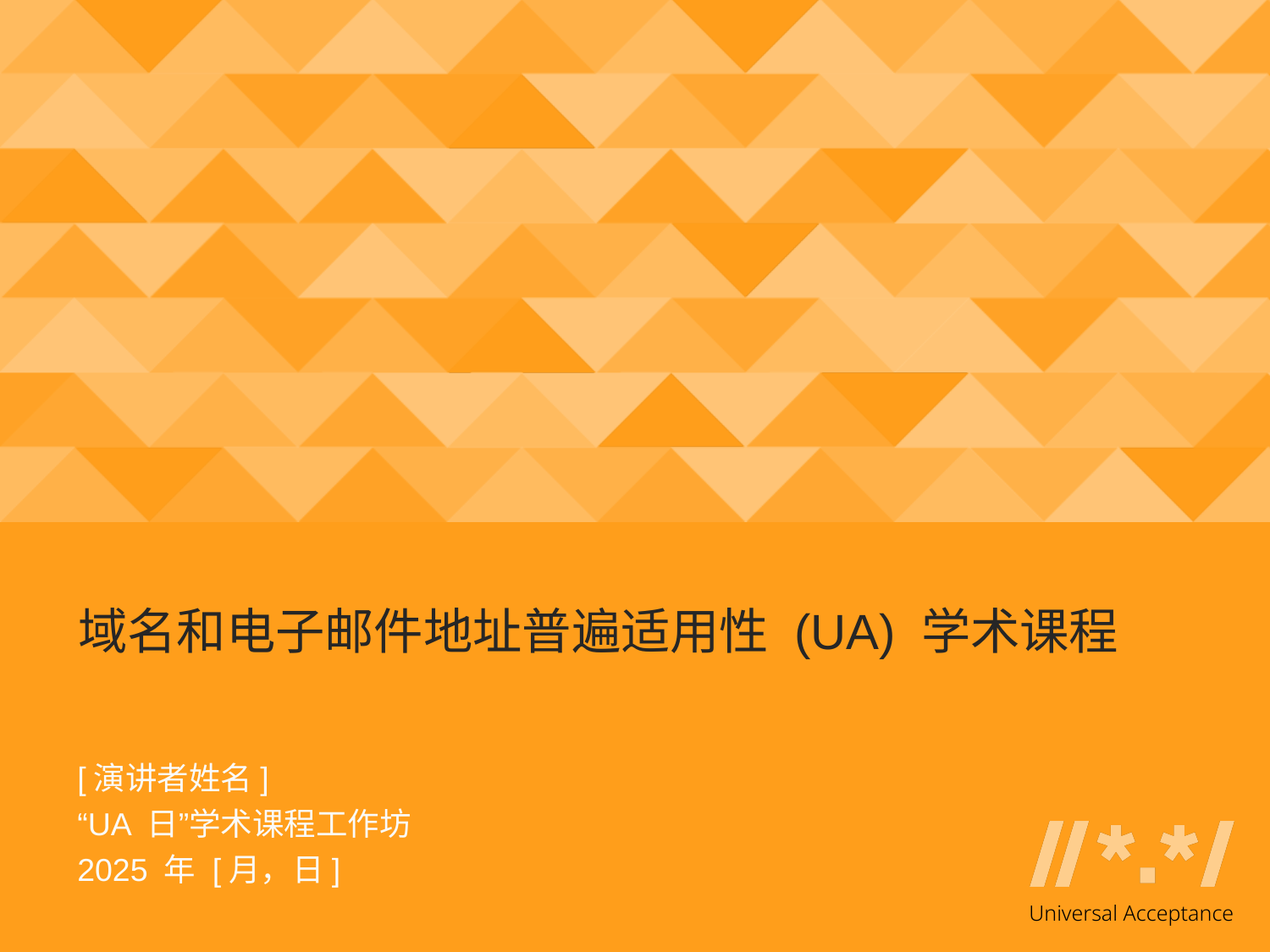

# 域名和电子邮件地址普遍适用性 (UA) 学术课程
[演讲者姓名]
“UA 日”学术课程工作坊
2025 年 [月，日]